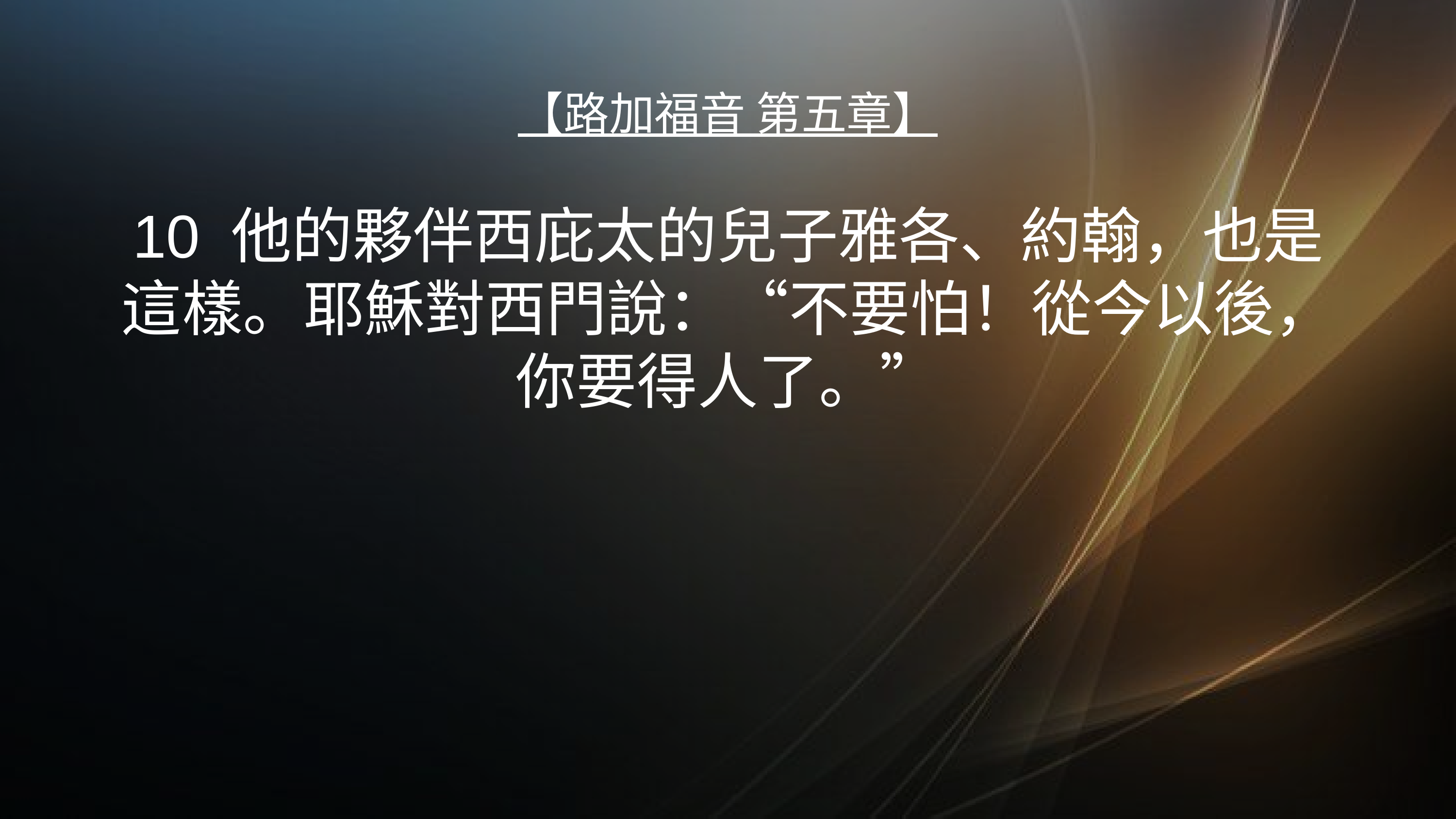

# 【路加福音 第五章】
10 他的夥伴西庇太的兒子雅各、約翰，也是這樣。耶穌對西門說：“不要怕！從今以後，你要得人了。”